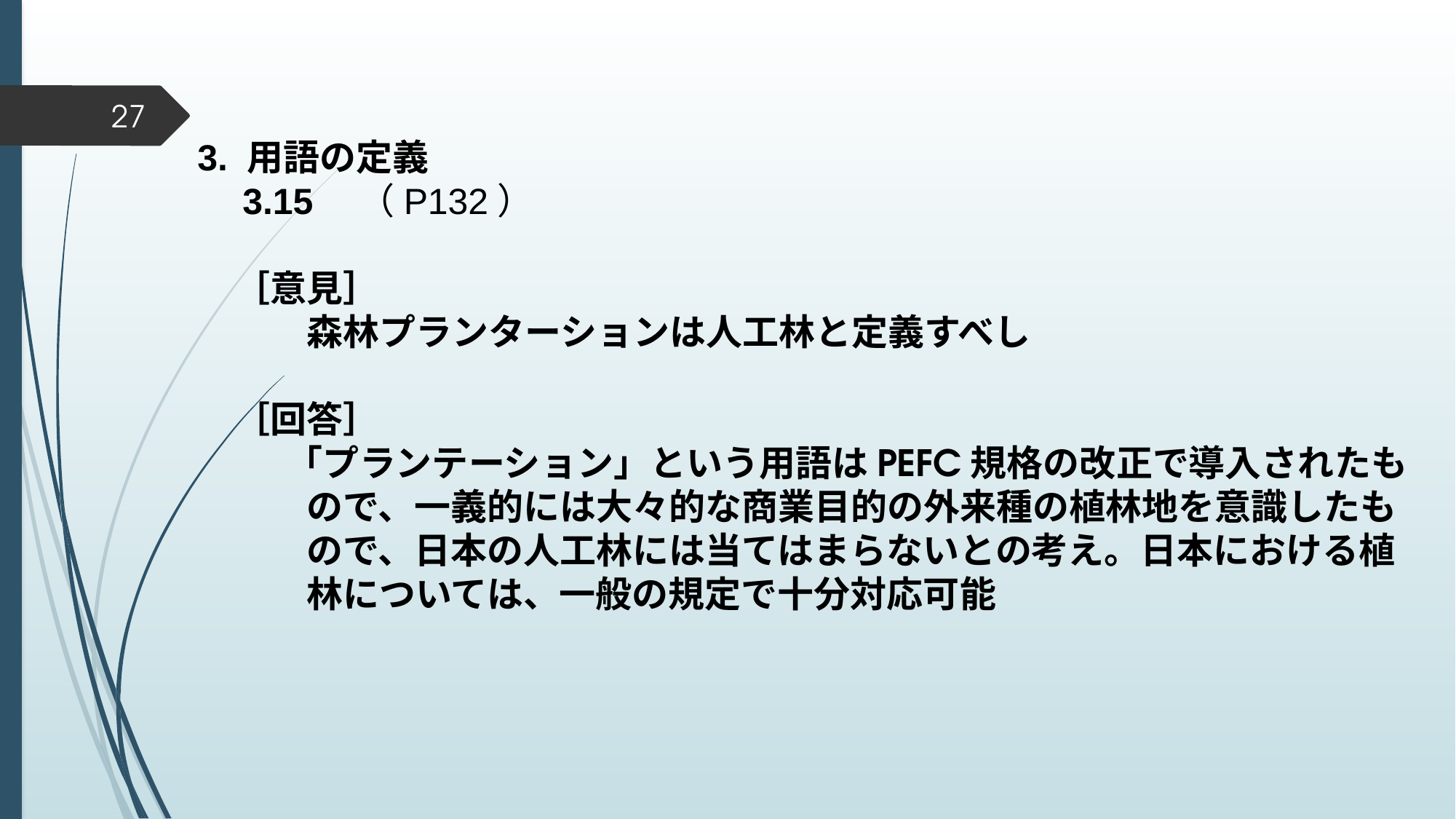

27
3. 用語の定義
　3.15　（P132）

　［意見］
　　　森林プランターションは人工林と定義すべし

　［回答］
　  　「プランテーション」という用語はPEFC規格の改正で導入されたも
　　　ので、一義的には大々的な商業目的の外来種の植林地を意識したも
　　　ので、日本の人工林には当てはまらないとの考え。日本における植
　　　林については、一般の規定で十分対応可能